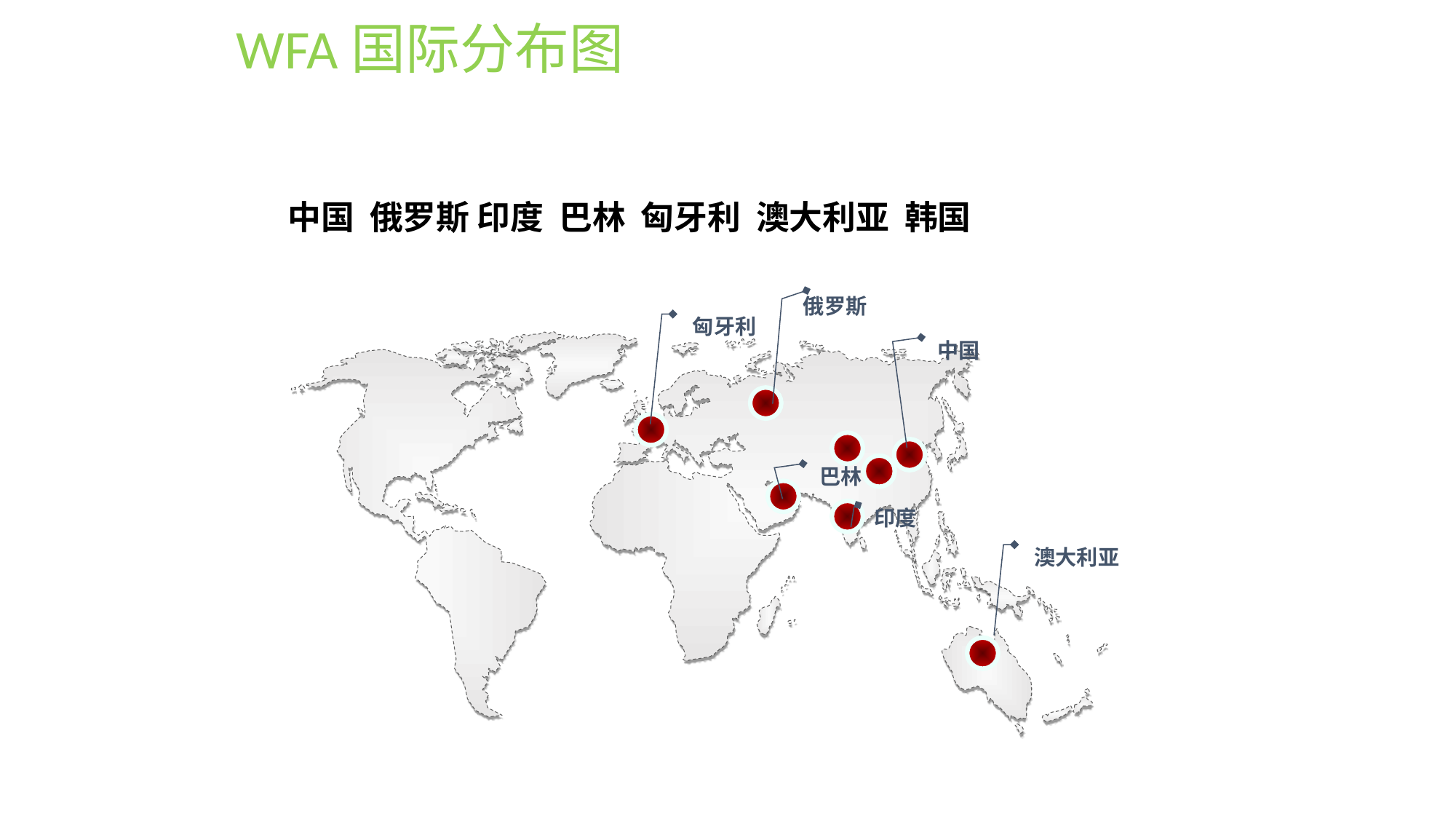

# WFA国际分布图
中国  俄罗斯 印度  巴林  匈牙利  澳大利亚  韩国
俄罗斯
匈牙利
中国

巴林

印度

澳大利亚